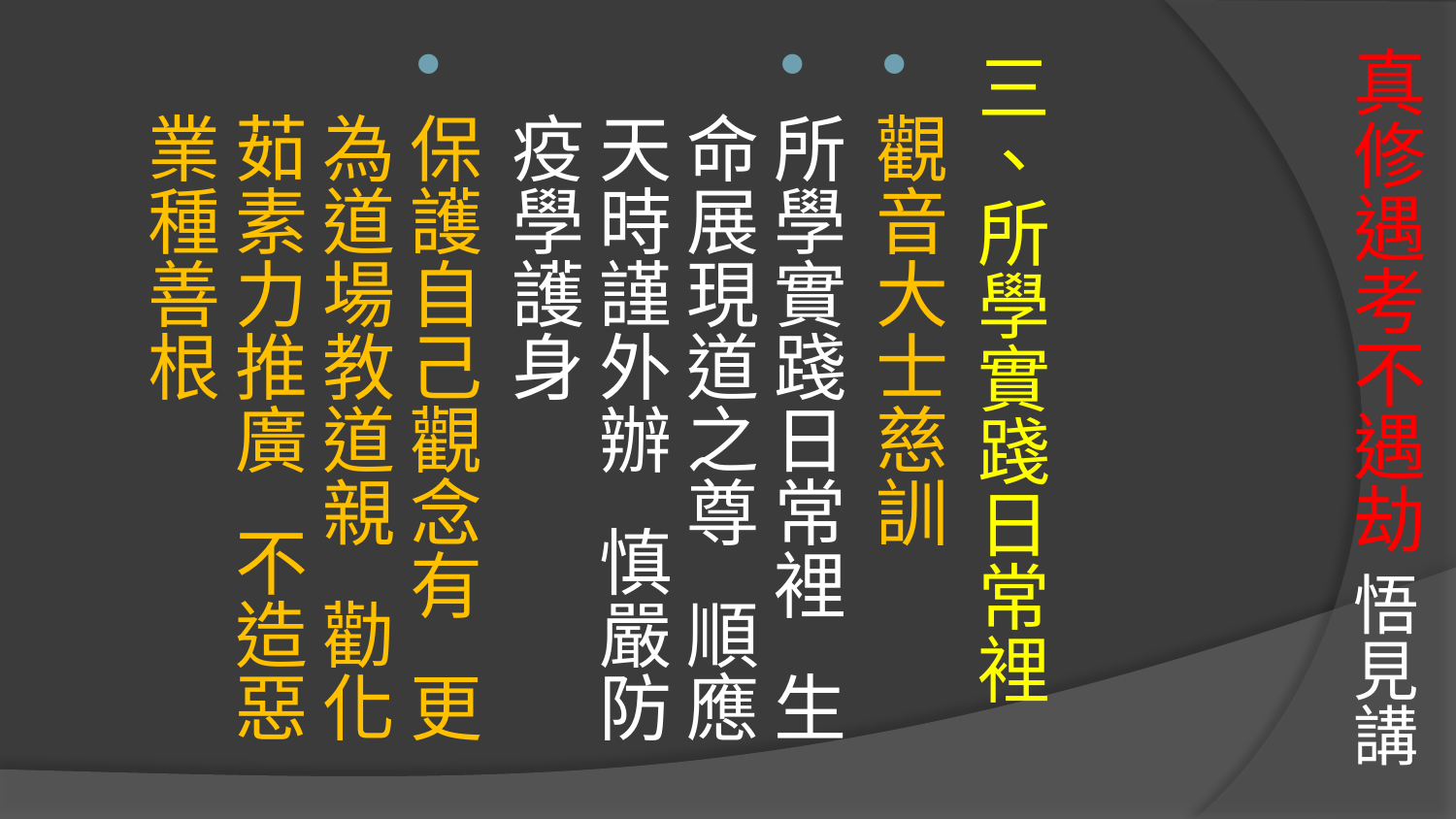

# 真修遇考不遇劫 悟見講
三、所學實踐日常裡
觀音大士慈訓
所學實踐日常裡   生命展現道之尊   順應天時謹外辦   慎嚴防疫學護身
保護自己觀念有   更為道場教道親   勸化茹素力推廣   不造惡業種善根